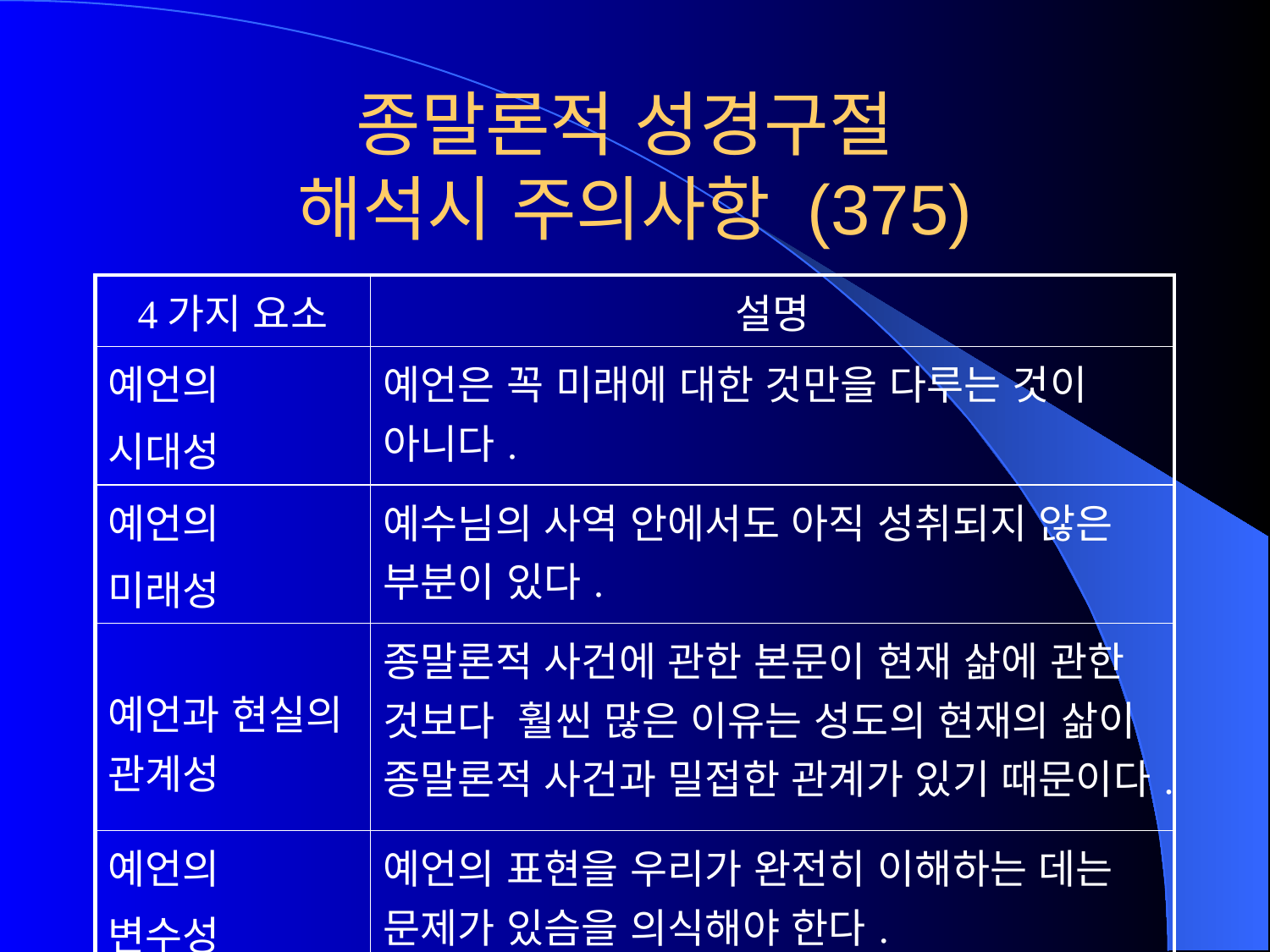

# 종말론적 성경구절 해석시 주의사항 (375)
| 4가지 요소 | 설명 |
| --- | --- |
| 예언의 시대성 | 예언은 꼭 미래에 대한 것만을 다루는 것이 아니다. |
| 예언의 미래성 | 예수님의 사역 안에서도 아직 성취되지 않은 부분이 있다. |
| 예언과 현실의 관계성 | 종말론적 사건에 관한 본문이 현재 삶에 관한 것보다 훨씬 많은 이유는 성도의 현재의 삶이 종말론적 사건과 밀접한 관계가 있기 때문이다. |
| 예언의 변수성 | 예언의 표현을 우리가 완전히 이해하는 데는 문제가 있슴을 의식해야 한다. |